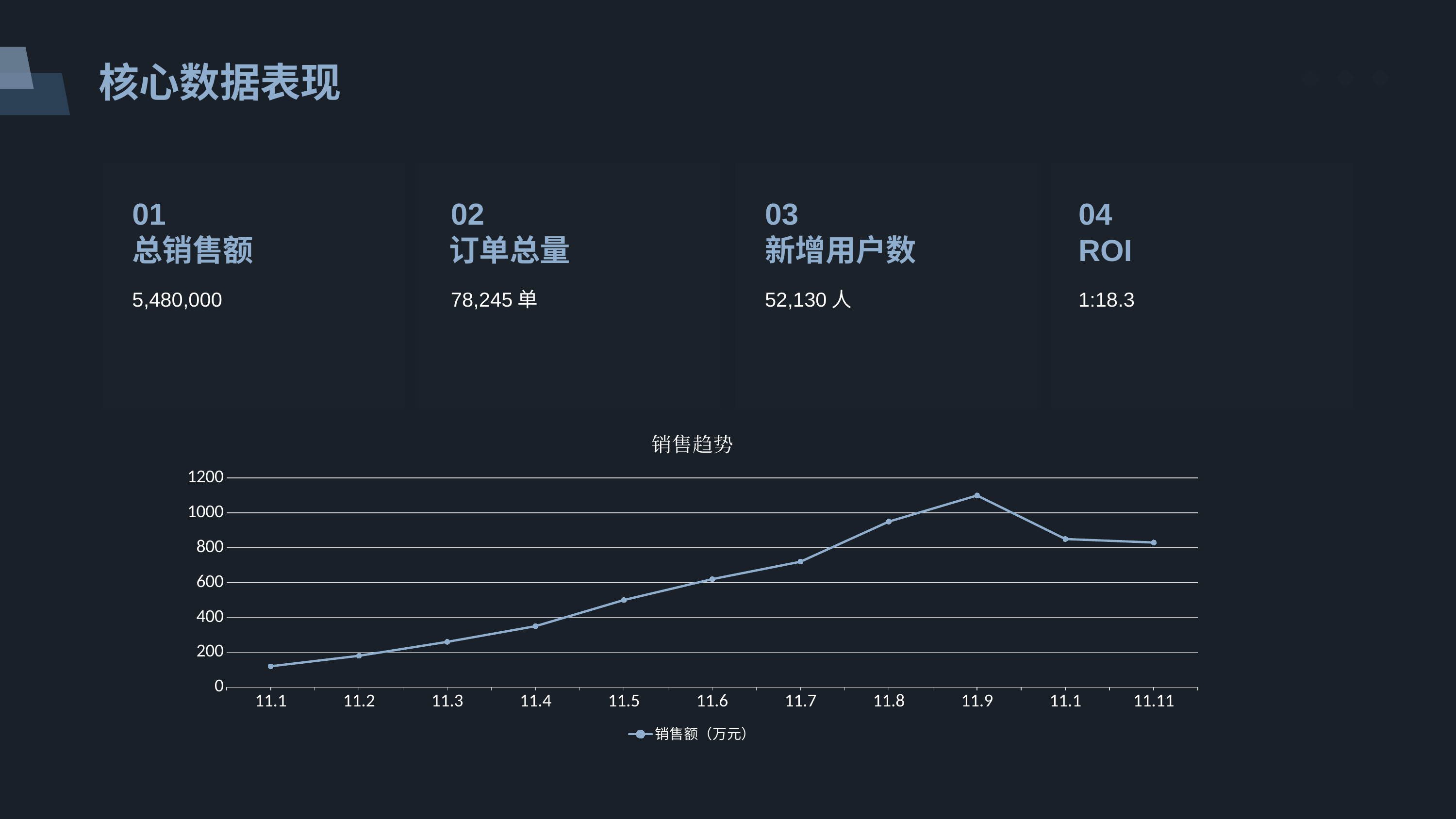

核心数据表现

01
02
03
04
总销售额
订单总量
新增用户数
ROI
5,480,000
78,245单
52,130人
1:18.3

### Chart: 销售趋势

| Category | 销售额（万元） |  |  |
|---|---|---|---|
| 11.1 | 120.0 | None | None |
| 11.2 | 180.0 | None | None |
| 11.3 | 260.0 | None | None |
| 11.4 | 350.0 | None | None |
| 11.5 | 500.0 | None | None |
| 11.6 | 620.0 | None | None |
| 11.7 | 720.0 | None | None |
| 11.8 | 950.0 | None | None |
| 11.9 | 1100.0 | None | None |
| 11.1 | 850.0 | None | None |
| 11.11 | 830.0 | None | None |